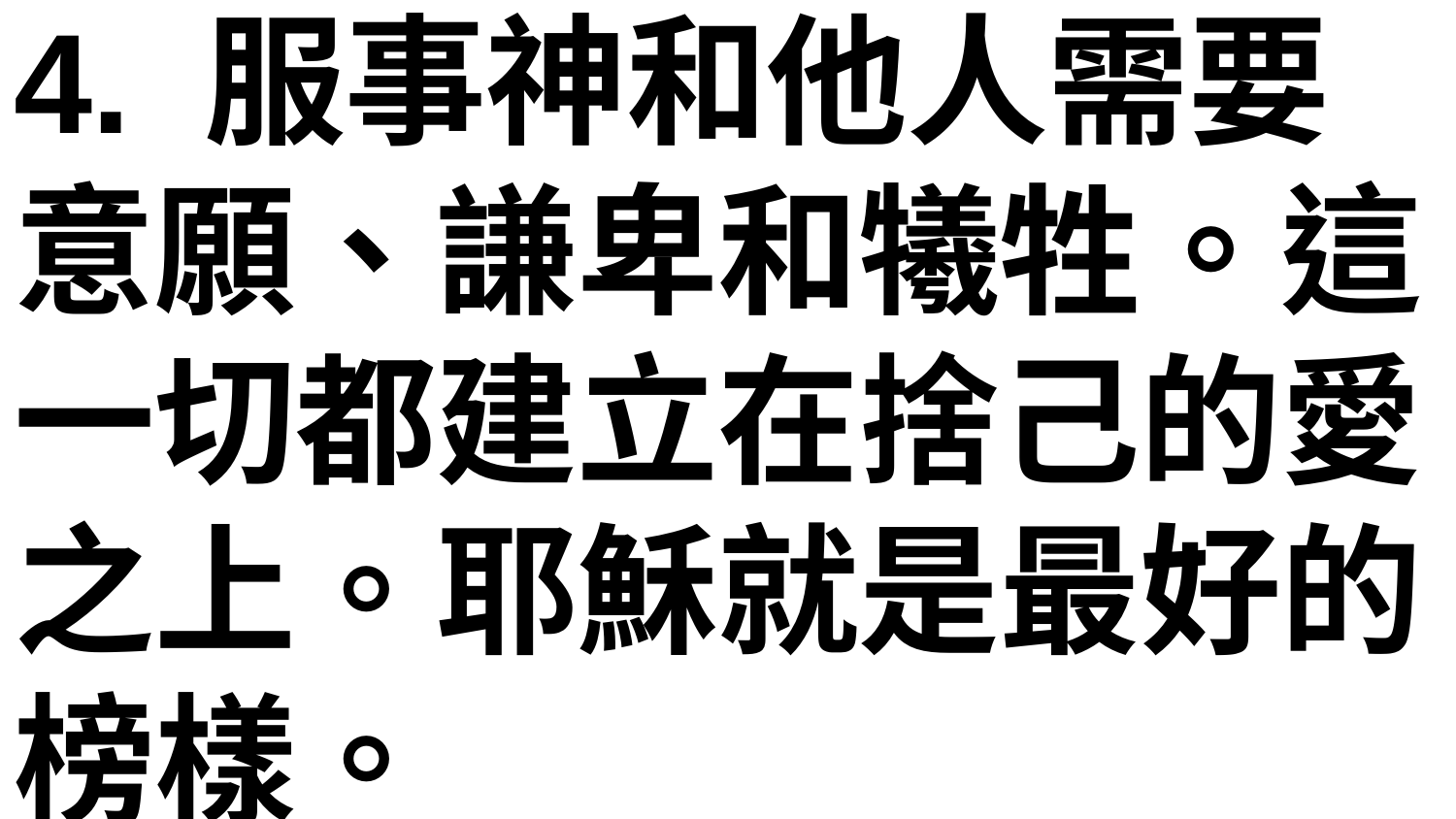

4. 服事神和他人需要意願、謙卑和犧牲。這一切都建立在捨己的愛之上。耶穌就是最好的榜樣。